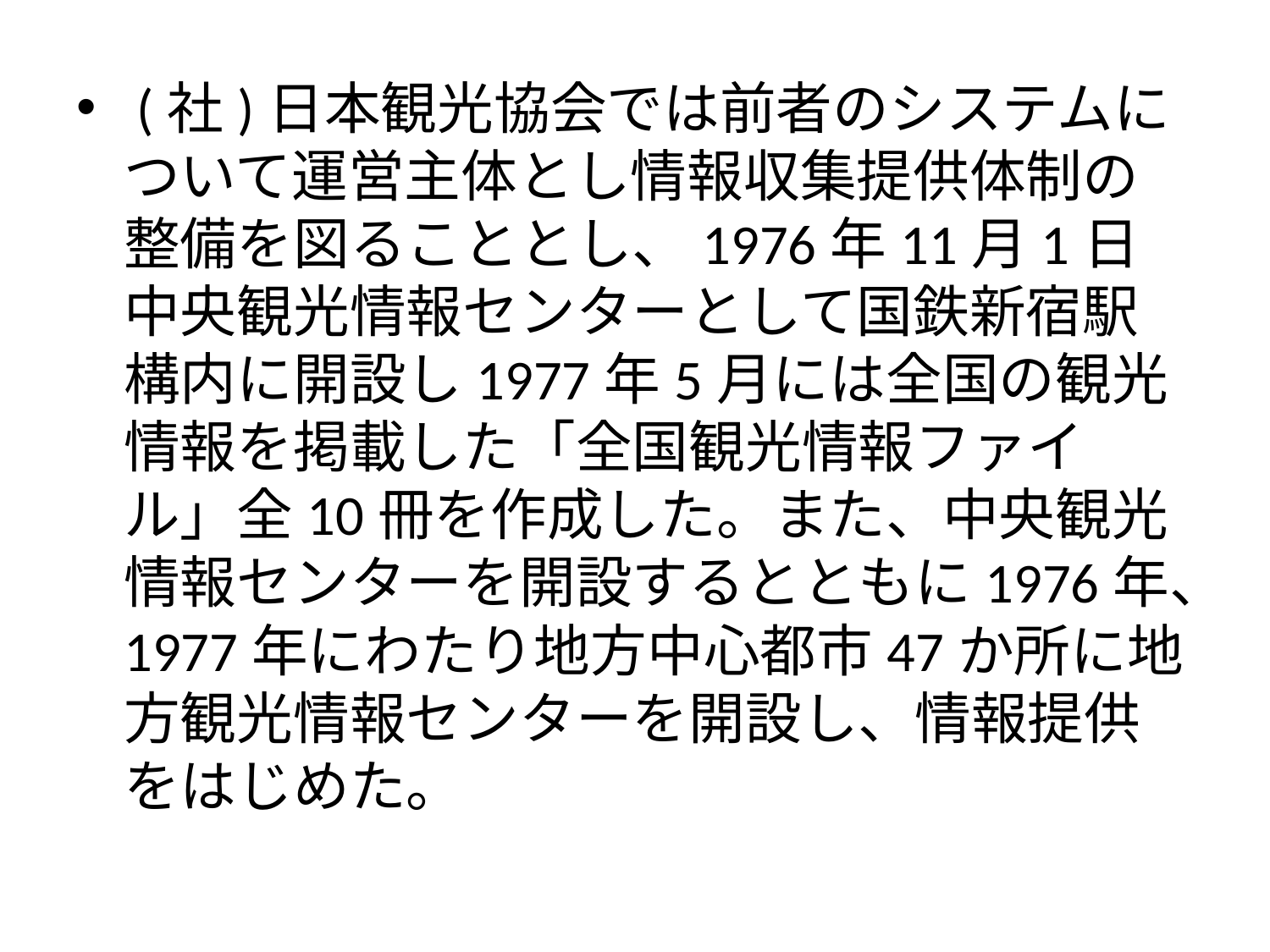

(社)日本観光協会では前者のシステムについて運営主体とし情報収集提供体制の整備を図ることとし、1976年11月1日中央観光情報センターとして国鉄新宿駅構内に開設し1977年5月には全国の観光情報を掲載した「全国観光情報ファイル」全10冊を作成した。また、中央観光情報センターを開設するとともに1976年、1977年にわたり地方中心都市47か所に地方観光情報センターを開設し、情報提供をはじめた。